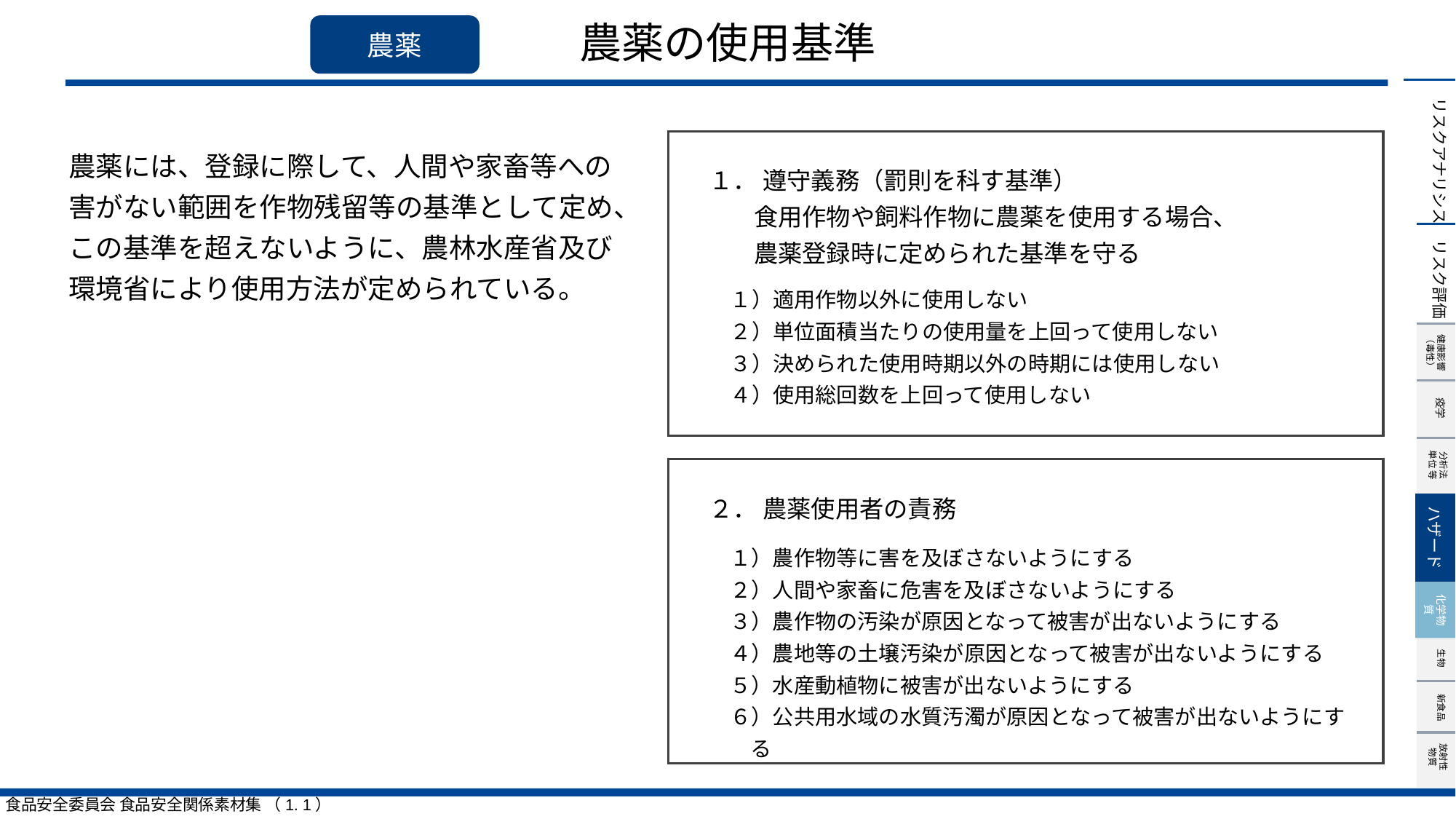

# 農薬の使用基準
農薬

農薬には、登録に際して、人間や家畜等への害がない範囲を作物残留等の基準として定め、この基準を超えないように、農林水産省及び環境省により使用方法が定められている。

１． 遵守義務（罰則を科す基準）
　食用作物や飼料作物に農薬を使用する場合、
　農薬登録時に定められた基準を守る
　１）適用作物以外に使用しない
　２）単位面積当たりの使用量を上回って使用しない
　３）決められた使用時期以外の時期には使用しない
　４）使用総回数を上回って使用しない

２． 農薬使用者の責務

１）農作物等に害を及ぼさないようにする
２）人間や家畜に危害を及ぼさないようにする
３）農作物の汚染が原因となって被害が出ないようにする
４）農地等の土壌汚染が原因となって被害が出ないようにする
５）水産動植物に被害が出ないようにする
６）公共用水域の水質汚濁が原因となって被害が出ないようにする
ハザード
化学物質